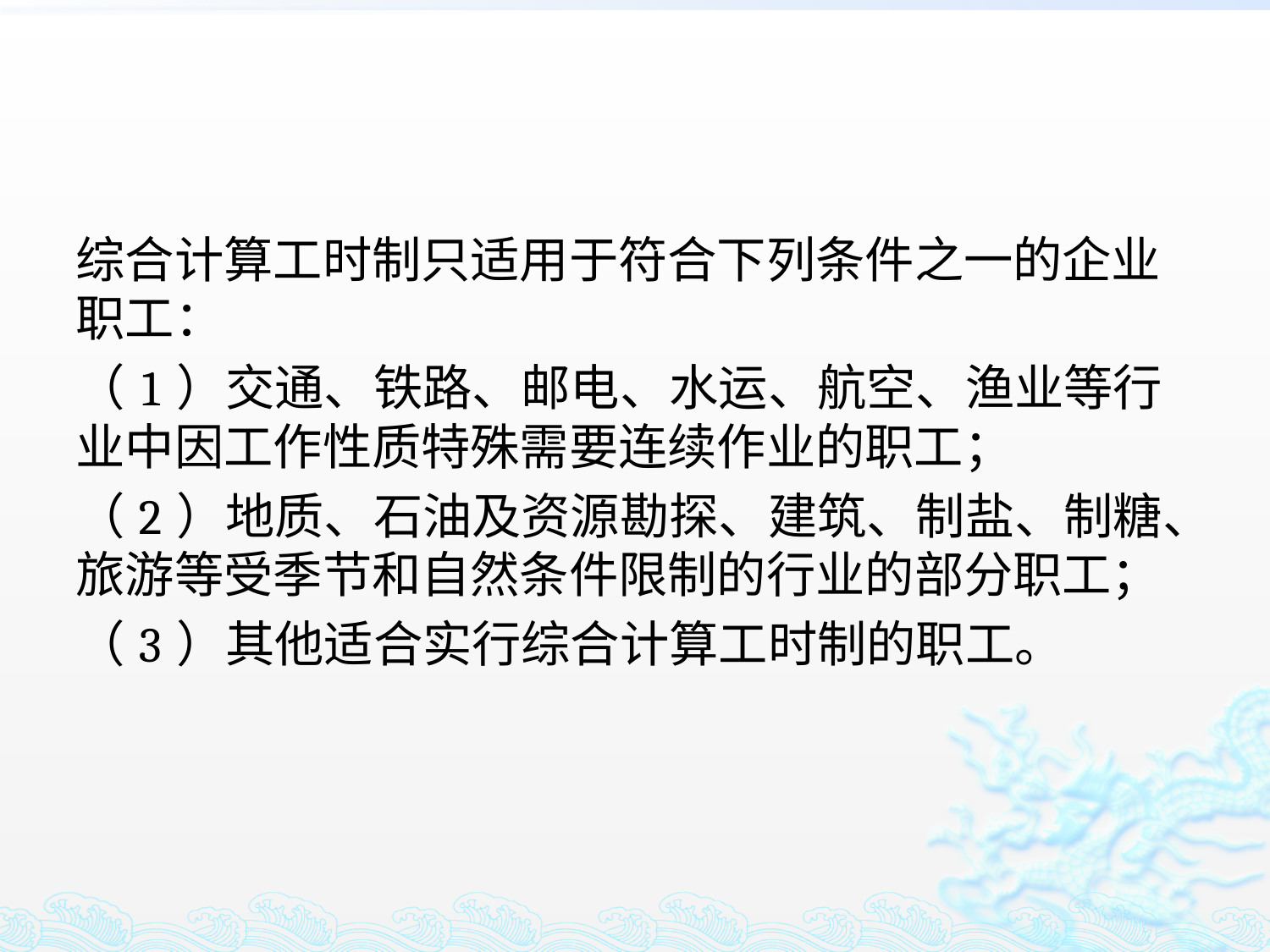

#
综合计算工时制只适用于符合下列条件之一的企业职工：
（1）交通、铁路、邮电、水运、航空、渔业等行业中因工作性质特殊需要连续作业的职工；
（2）地质、石油及资源勘探、建筑、制盐、制糖、旅游等受季节和自然条件限制的行业的部分职工；
（3）其他适合实行综合计算工时制的职工。